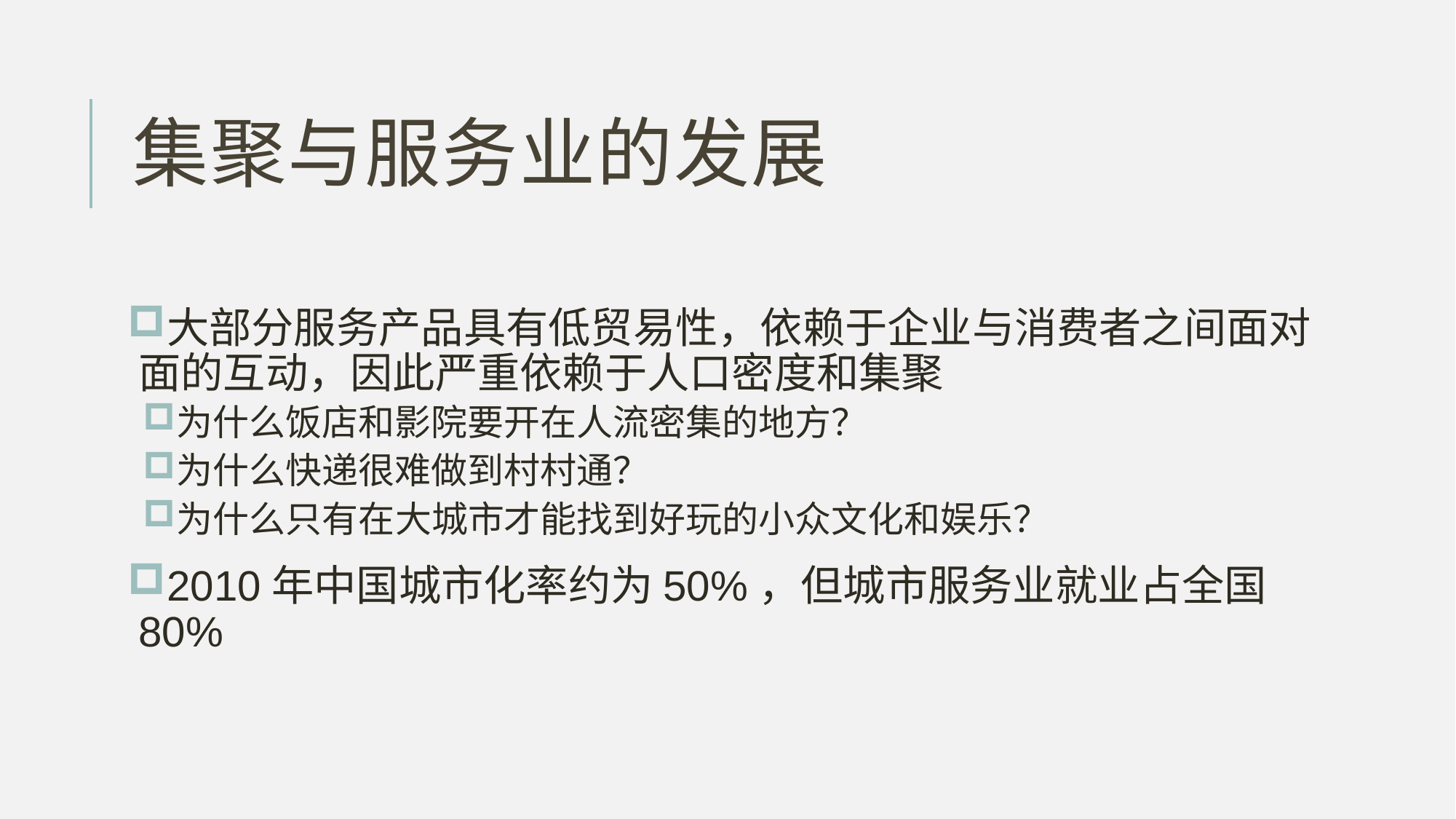

# 集聚与服务业的发展
大部分服务产品具有低贸易性，依赖于企业与消费者之间面对面的互动，因此严重依赖于人口密度和集聚
为什么饭店和影院要开在人流密集的地方？
为什么快递很难做到村村通？
为什么只有在大城市才能找到好玩的小众文化和娱乐？
2010年中国城市化率约为50%，但城市服务业就业占全国80%